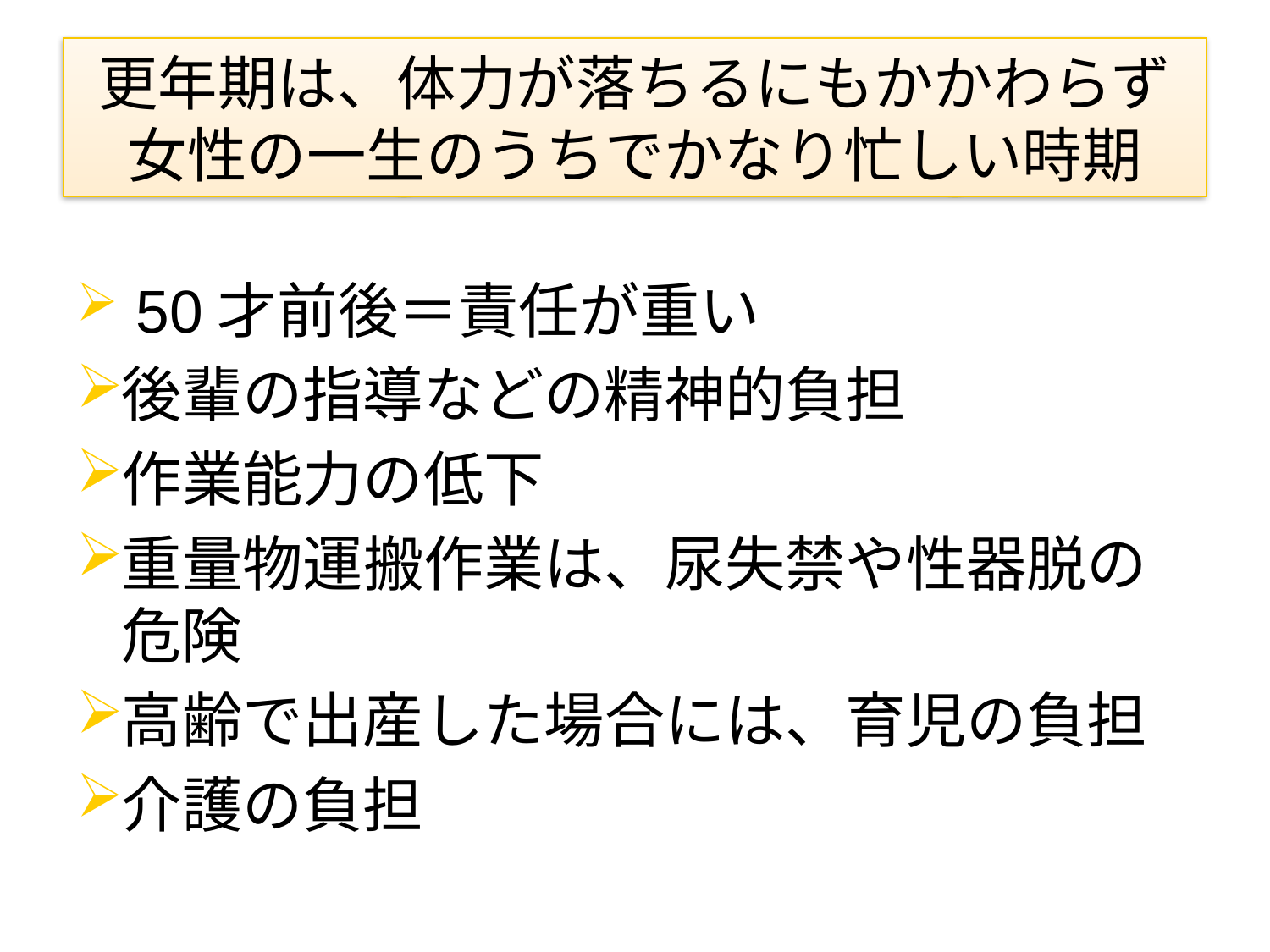

# 更年期は、体力が落ちるにもかかわらず 女性の一生のうちでかなり忙しい時期
 50才前後＝責任が重い
後輩の指導などの精神的負担
作業能力の低下
重量物運搬作業は、尿失禁や性器脱の危険
高齢で出産した場合には、育児の負担
介護の負担